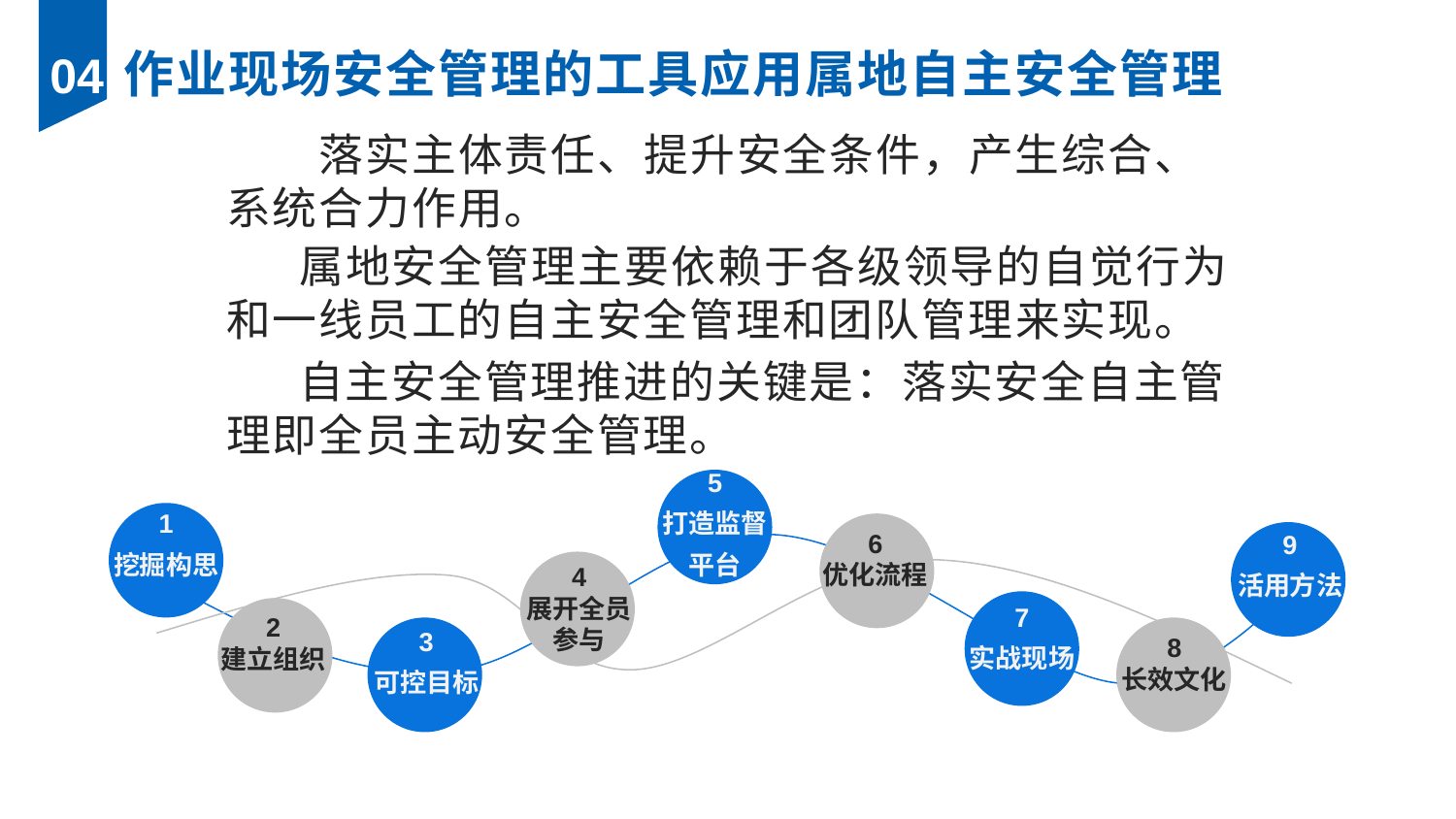

作业现场安全管理的工具应用属地自主安全管理
04
落实主体责任、提升安全条件，产生综合、系统合力作用。
属地安全管理主要依赖于各级领导的自觉行为和一线员工的自主安全管理和团队管理来实现。
自主安全管理推进的关键是：落实安全自主管理即全员主动安全管理。
5
打造监督平台

1
挖掘构思
9
活用方法
6
优化流程
4
展开全员参与
7
实战现场
2
建立组织
3
可控目标
8
长效文化